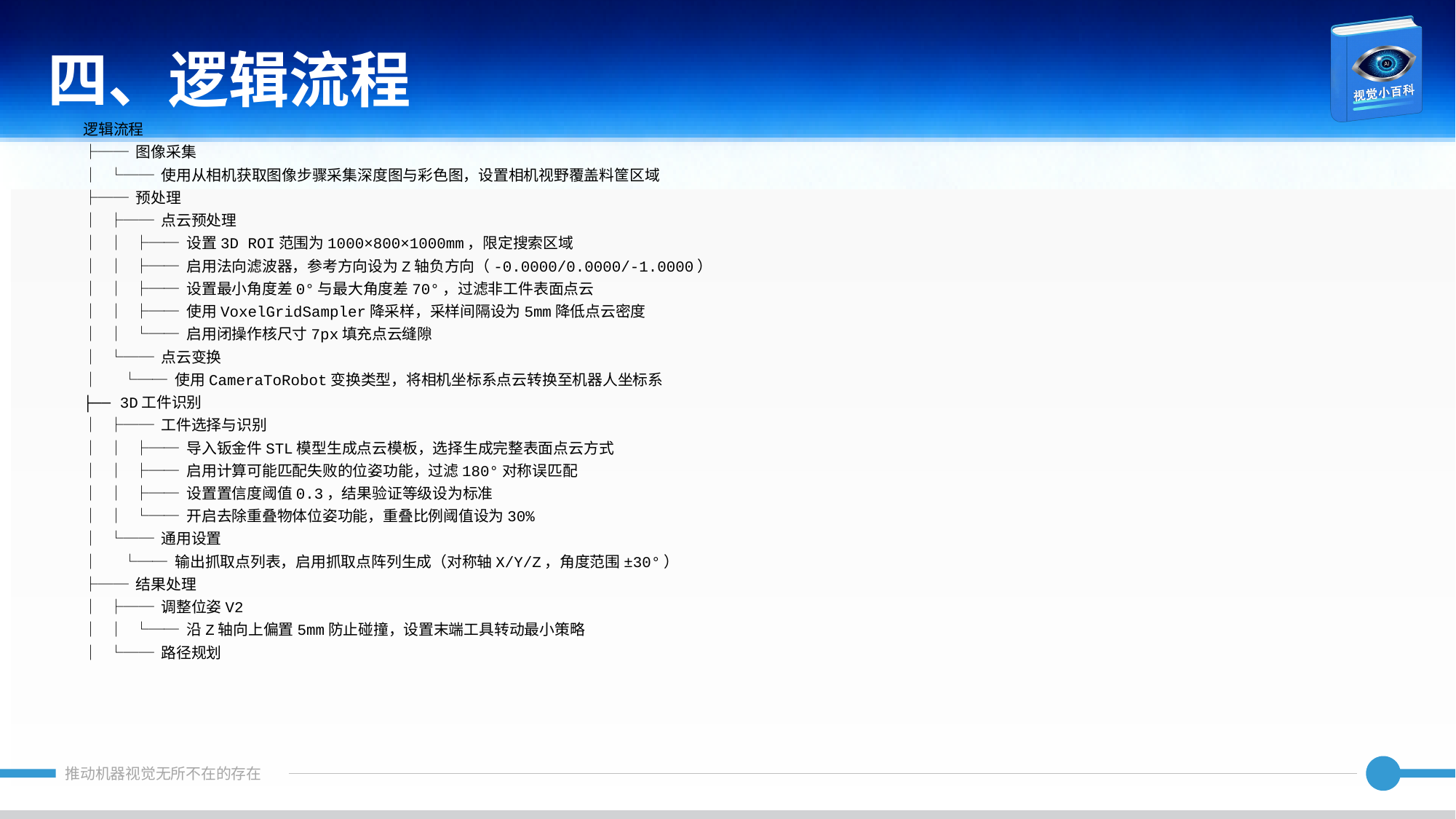

四、逻辑流程

逻辑流程
├── 图像采集
│   └── 使用从相机获取图像步骤采集深度图与彩色图，设置相机视野覆盖料筐区域
├── 预处理
│   ├── 点云预处理
│   │   ├── 设置3D ROI范围为1000×800×1000mm，限定搜索区域
│   │   ├── 启用法向滤波器，参考方向设为Z轴负方向（-0.0000/0.0000/-1.0000）
│   │   ├── 设置最小角度差0°与最大角度差70°，过滤非工件表面点云
│   │   ├── 使用VoxelGridSampler降采样，采样间隔设为5mm降低点云密度
│   │   └── 启用闭操作核尺寸7px填充点云缝隙
│   └── 点云变换
│       └── 使用CameraToRobot变换类型，将相机坐标系点云转换至机器人坐标系
├── 3D工件识别
│   ├── 工件选择与识别
│   │   ├── 导入钣金件STL模型生成点云模板，选择生成完整表面点云方式
│   │   ├── 启用计算可能匹配失败的位姿功能，过滤180°对称误匹配
│   │   ├── 设置置信度阈值0.3，结果验证等级设为标准
│   │   └── 开启去除重叠物体位姿功能，重叠比例阈值设为30%
│   └── 通用设置
│       └── 输出抓取点列表，启用抓取点阵列生成（对称轴X/Y/Z，角度范围±30°）
├── 结果处理
│   ├── 调整位姿V2
│   │   └── 沿Z轴向上偏置5mm防止碰撞，设置末端工具转动最小策略
│   └── 路径规划
9